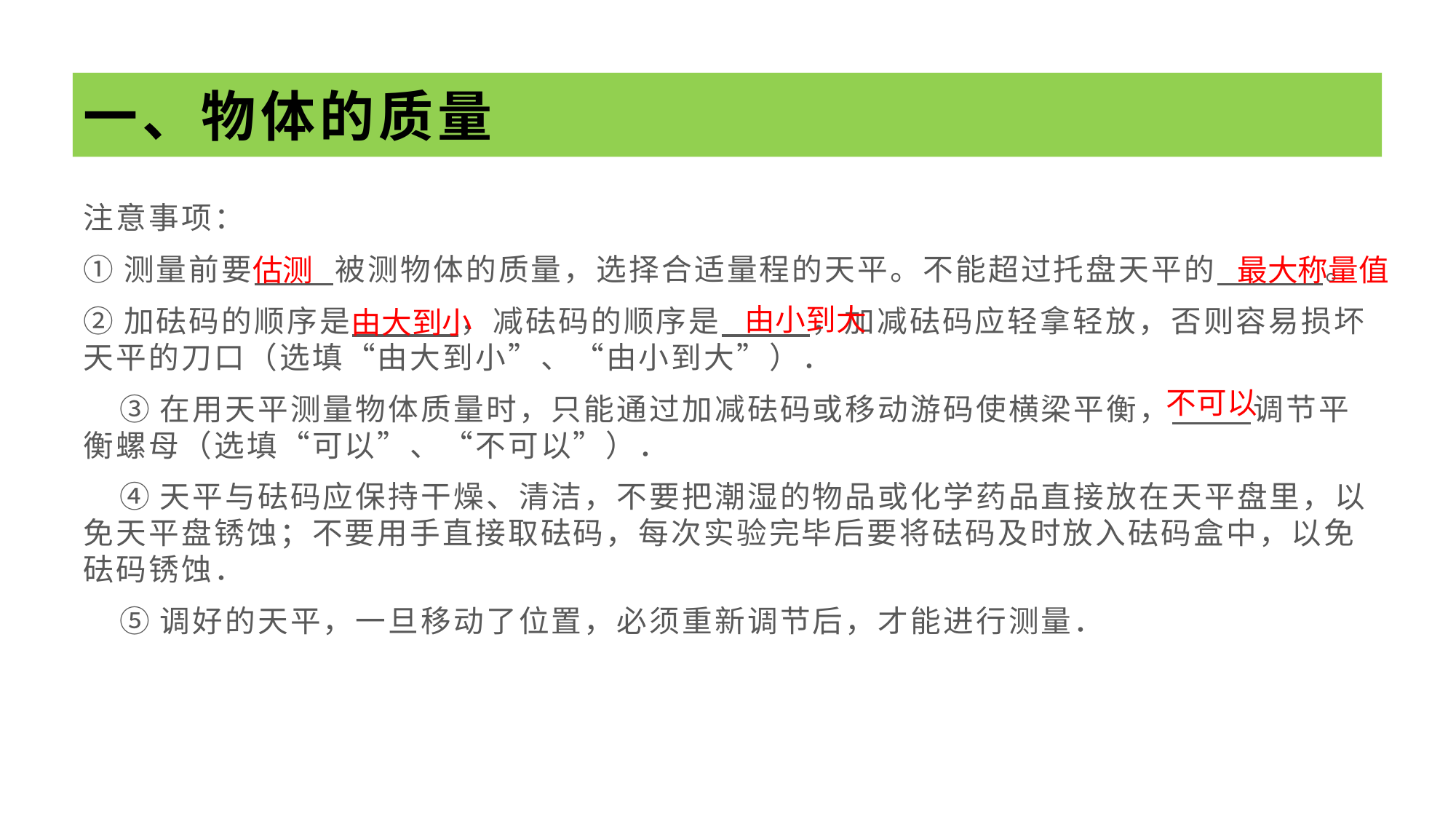

# 一、物体的质量
注意事项：
①测量前要         被测物体的质量，选择合适量程的天平。不能超过托盘天平的            。
②加砝码的顺序是            ，减砝码的顺序是          ，加减砝码应轻拿轻放，否则容易损坏天平的刀口（选填“由大到小”、“由小到大”）．
    ③在用天平测量物体质量时，只能通过加减砝码或移动游码使横梁平衡，         调节平衡螺母（选填“可以”、“不可以”）．
    ④天平与砝码应保持干燥、清洁，不要把潮湿的物品或化学药品直接放在天平盘里，以免天平盘锈蚀；不要用手直接取砝码，每次实验完毕后要将砝码及时放入砝码盒中，以免砝码锈蚀．
    ⑤调好的天平，一旦移动了位置，必须重新调节后，才能进行测量．
估测
最大称量值
由小到大
由大到小
不可以